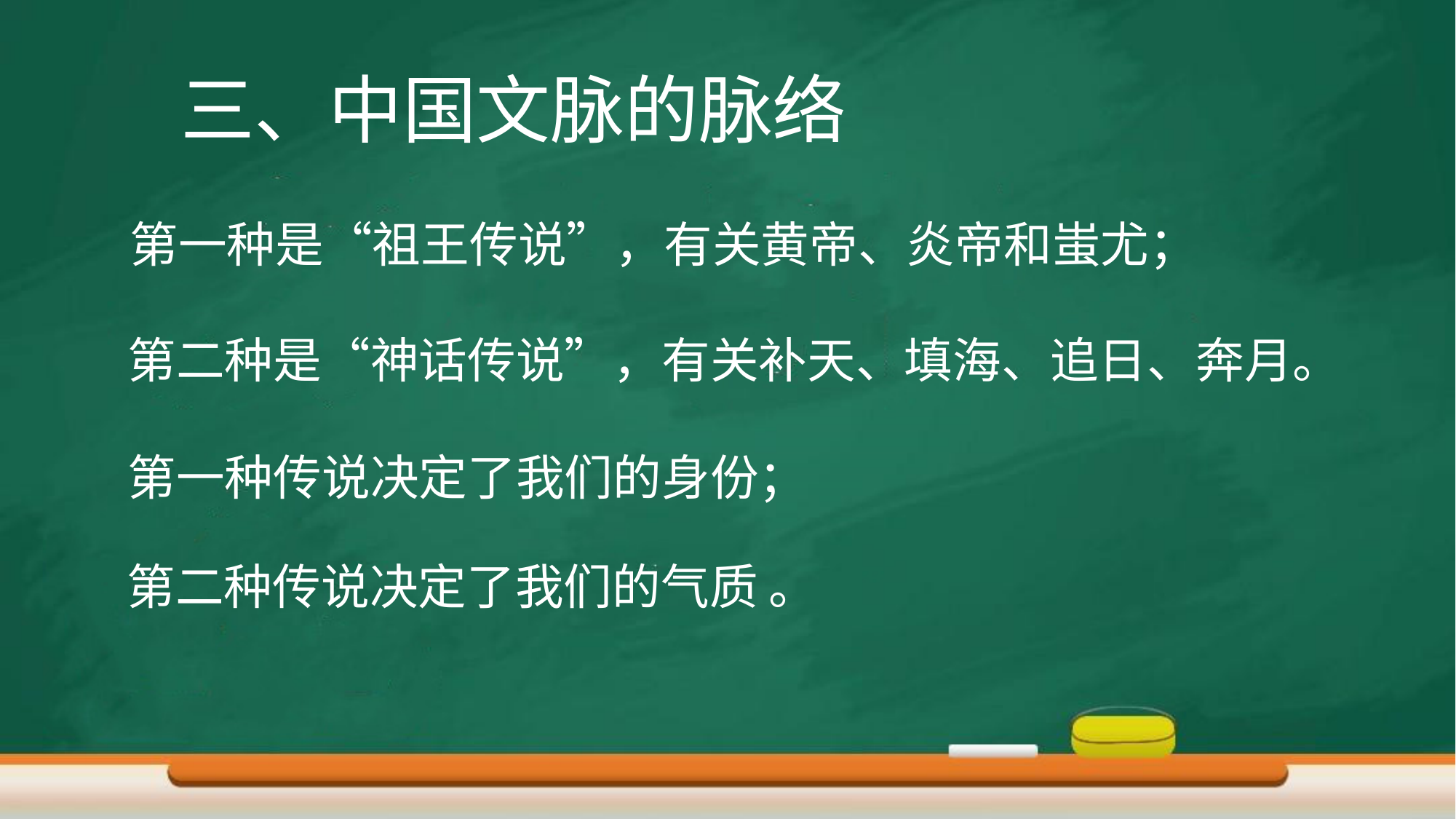

# 三、中国文脉的脉络
       第一种是“祖王传说”，有关黄帝、炎帝和蚩尤；

      第二种是“神话传说”，有关补天、填海、追日、奔月。

      第一种传说决定了我们的身份；

       第二种传说决定了我们的气质 。